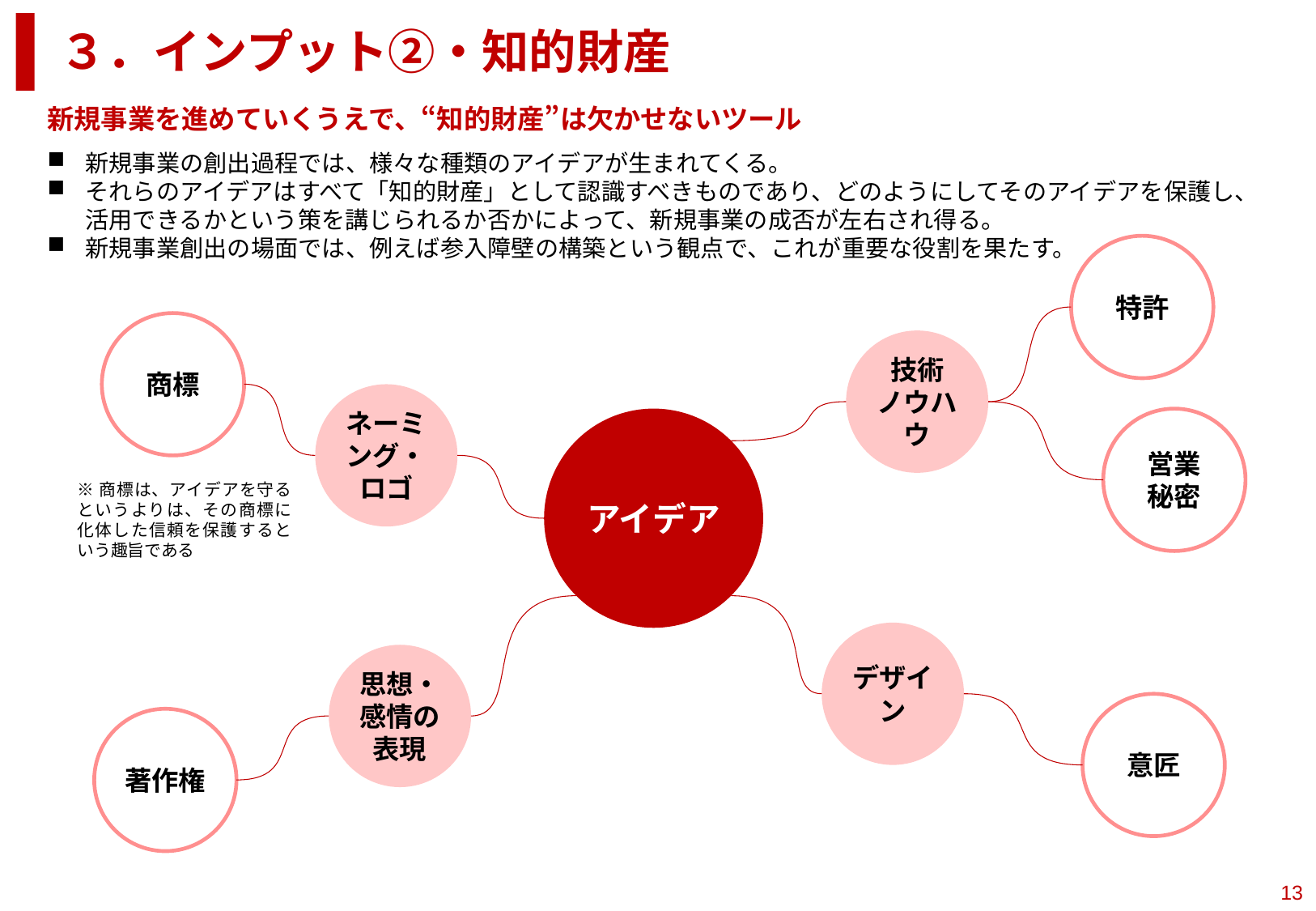

３．インプット②・知的財産
新規事業を進めていくうえで、“知的財産”は欠かせないツール
新規事業の創出過程では、様々な種類のアイデアが生まれてくる。
それらのアイデアはすべて「知的財産」として認識すべきものであり、どのようにしてそのアイデアを保護し、活用できるかという策を講じられるか否かによって、新規事業の成否が左右され得る。
新規事業創出の場面では、例えば参入障壁の構築という観点で、これが重要な役割を果たす。
特許
商標
技術
ノウハウ
ネーミング・ロゴ
アイデア
営業
秘密
※商標は、アイデアを守るというよりは、その商標に化体した信頼を保護するという趣旨である
デザイン
思想・感情の表現
意匠
著作権
13